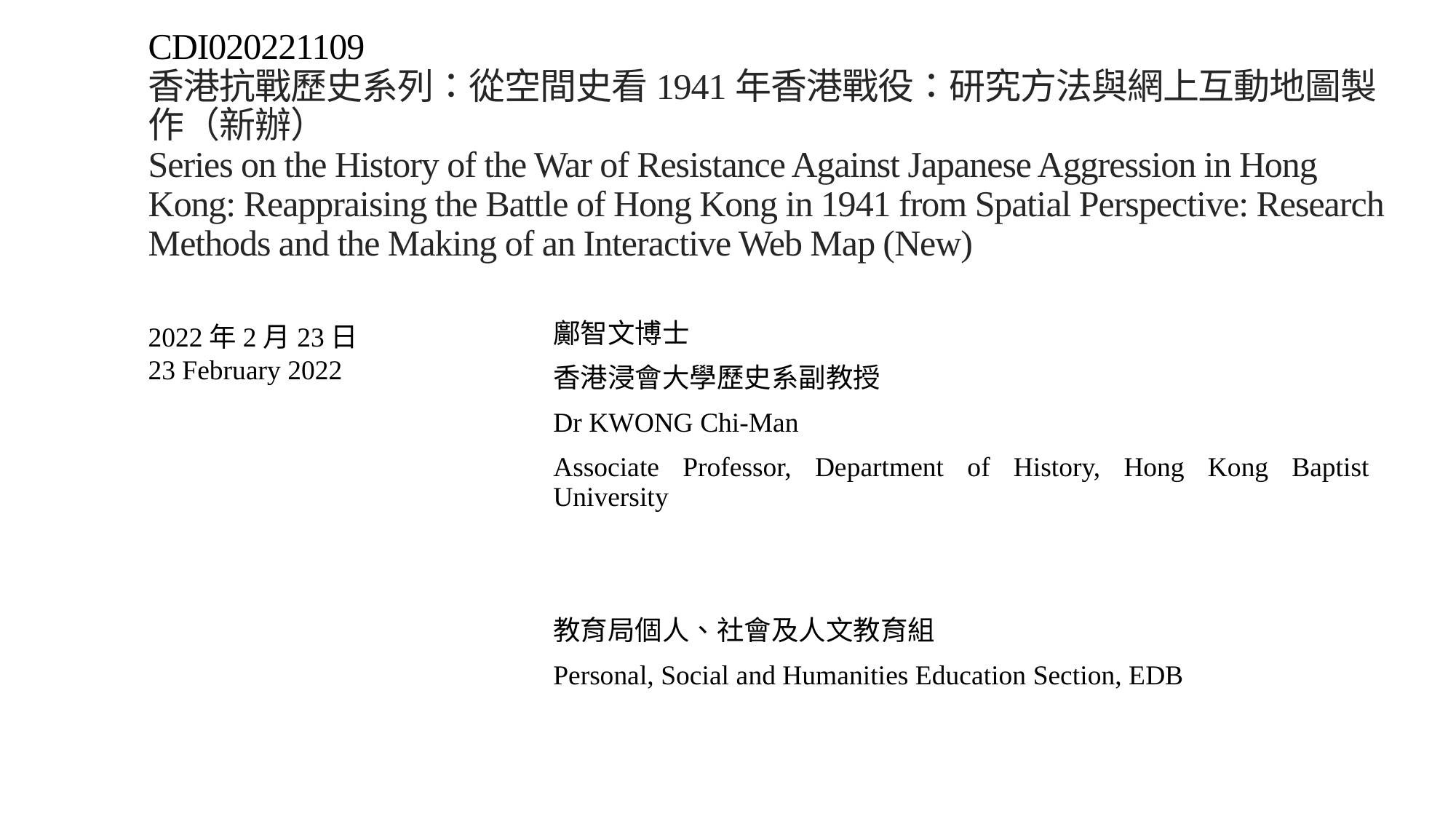

# CDI020221109 香港抗戰歷史系列：從空間史看1941年香港戰役：研究方法與網上互動地圖製作（新辦） Series on the History of the War of Resistance Against Japanese Aggression in Hong Kong: Reappraising the Battle of Hong Kong in 1941 from Spatial Perspective: Research Methods and the Making of an Interactive Web Map (New)
2022年2月23日
23 February 2022
鄺智文博士
香港浸會大學歷史系副教授
Dr KWONG Chi-Man
Associate Professor, Department of History, Hong Kong Baptist University

教育局個人、社會及人文教育組
Personal, Social and Humanities Education Section, EDB